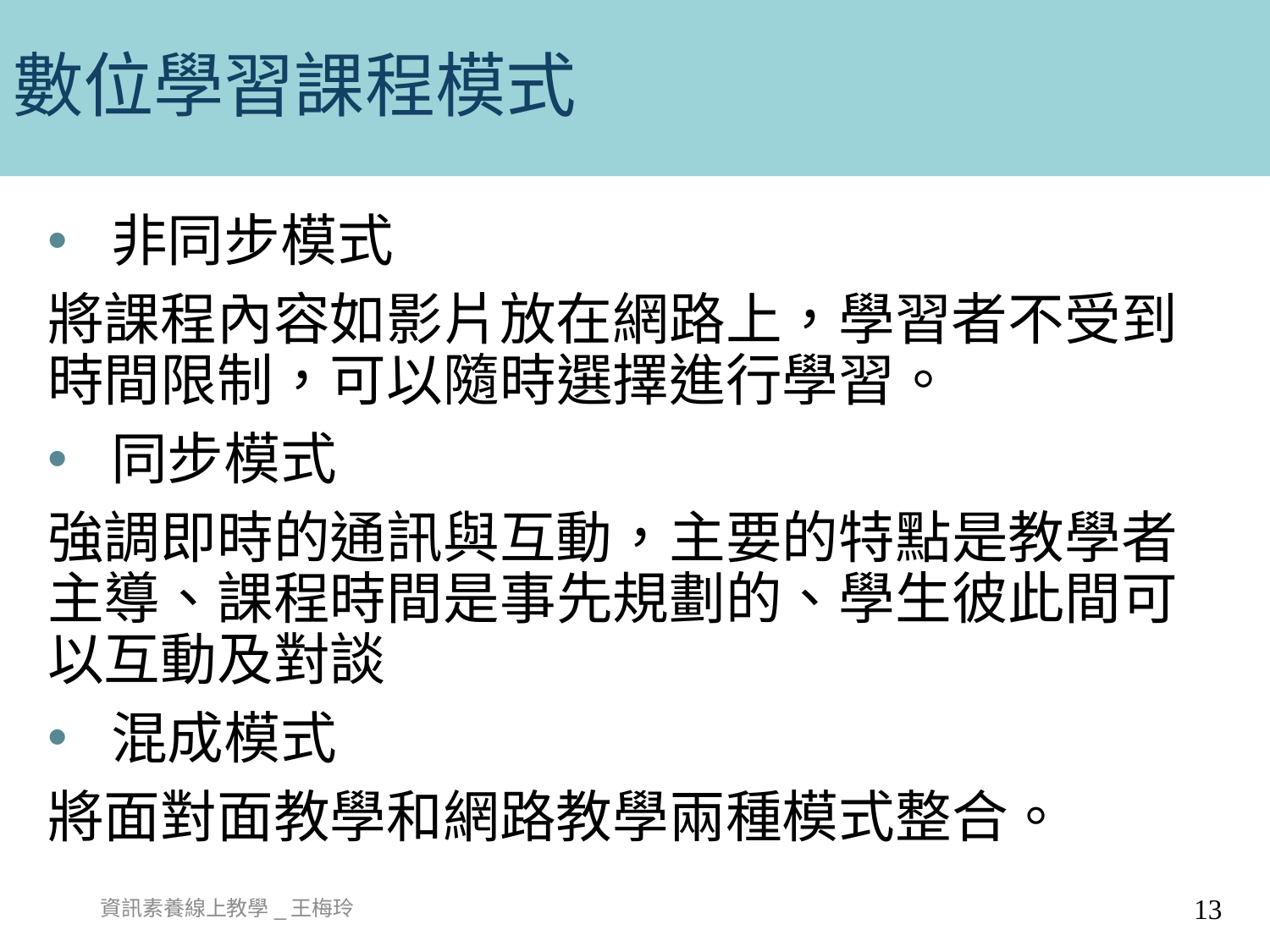

# 數位學習課程模式
非同步模式
將課程內容如影片放在網路上，學習者不受到時間限制，可以隨時選擇進行學習。
同步模式
強調即時的通訊與互動，主要的特點是教學者主導、課程時間是事先規劃的、學生彼此間可以互動及對談
混成模式
將面對面教學和網路教學兩種模式整合。
資訊素養線上教學_王梅玲
13